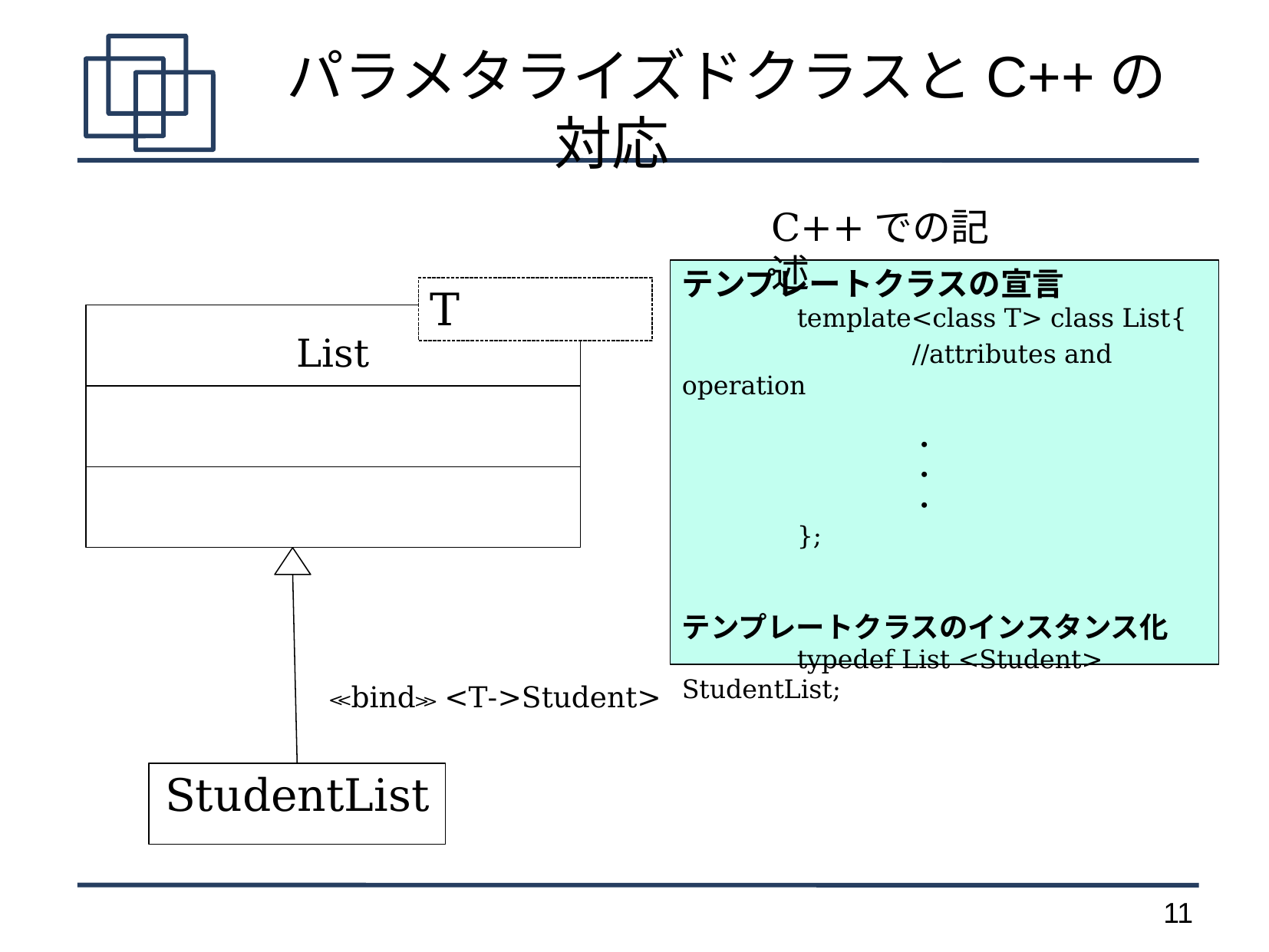

# パラメタライズドクラスとC++の対応
C++での記述
テンプレートクラスの宣言
	template<class T> class List{
		//attributes and  operation

		・
		・
		・
	};

テンプレートクラスのインスタンス化
	typedef List <Student> StudentList;

T

List

≪bind≫<T‐>Student>
StudentList